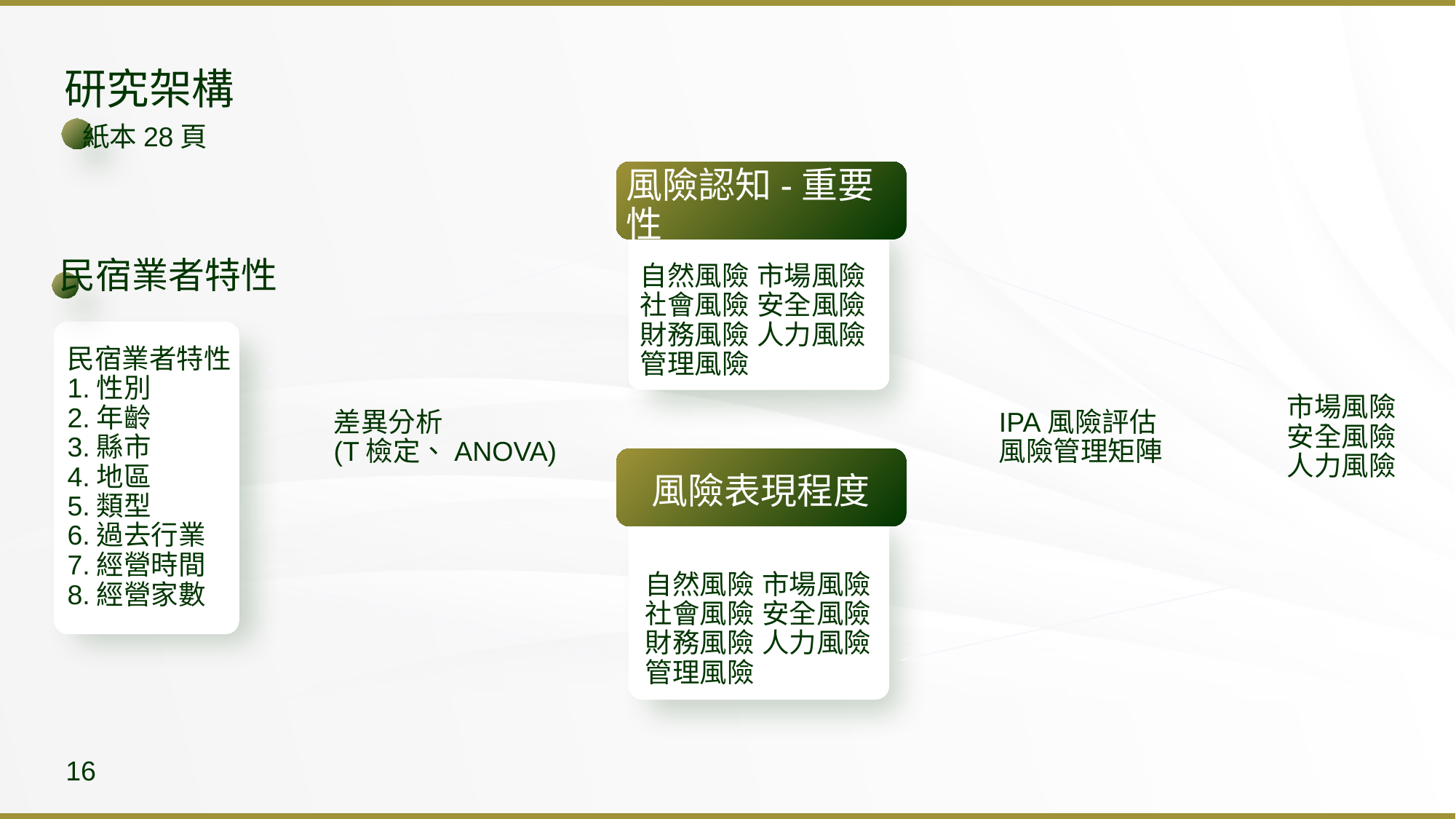

研究架構
紙本28頁

風險認知-重要性

民宿業者特性

自然風險 市場風險
社會風險 安全風險
財務風險 人力風險
管理風險

民宿業者特性
1.性別
2.年齡
3.縣市
4.地區
5.類型
6.過去行業
7.經營時間
8.經營家數

差異分析
(T檢定、ANOVA)
IPA風險評估
風險管理矩陣
市場風險
安全風險
人力風險
風險表現程度

自然風險 市場風險
社會風險 安全風險
財務風險 人力風險
管理風險
16